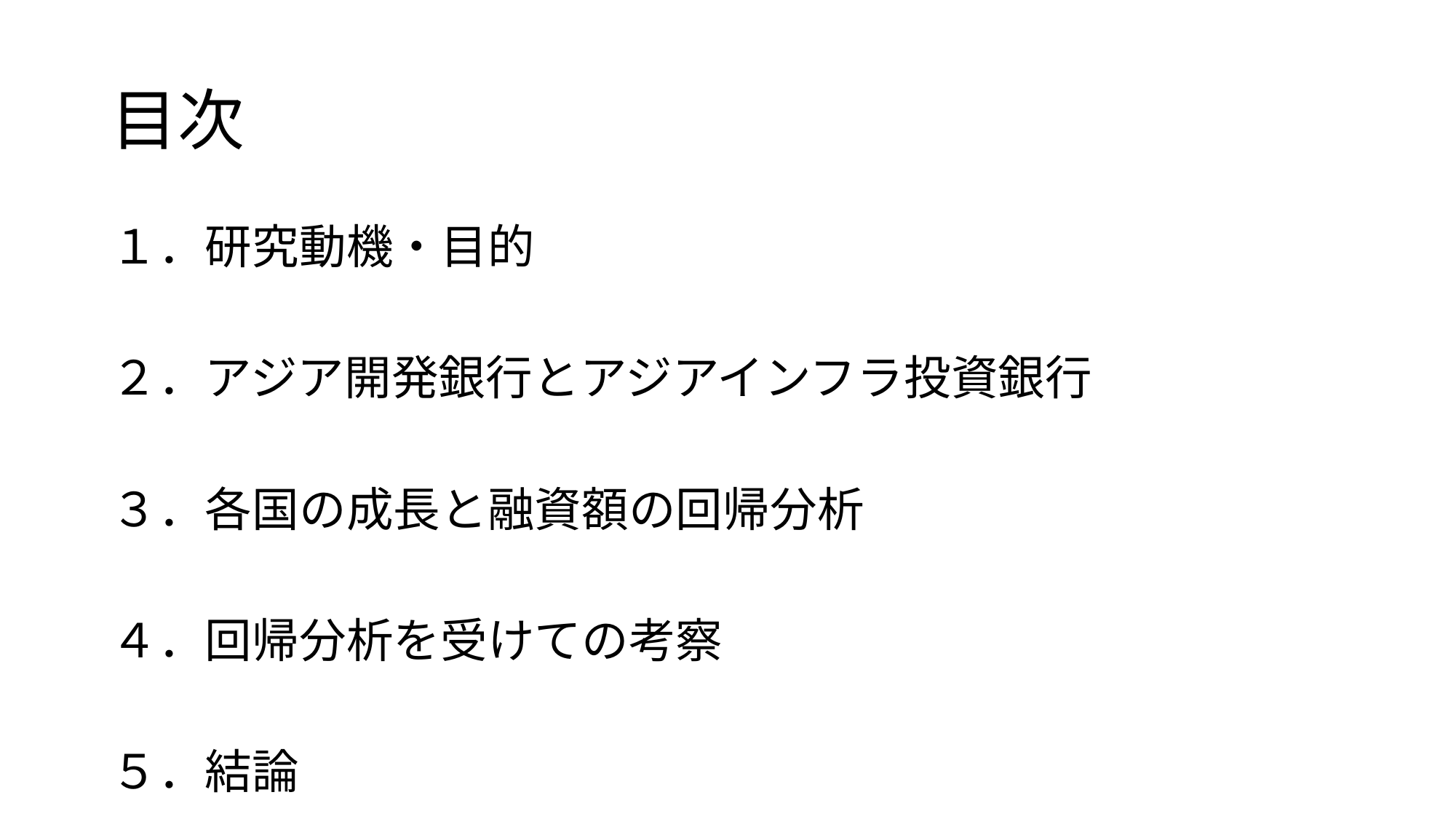

# 目次
１．研究動機・目的

２．アジア開発銀行とアジアインフラ投資銀行

３．各国の成長と融資額の回帰分析

４．回帰分析を受けての考察

５．結論